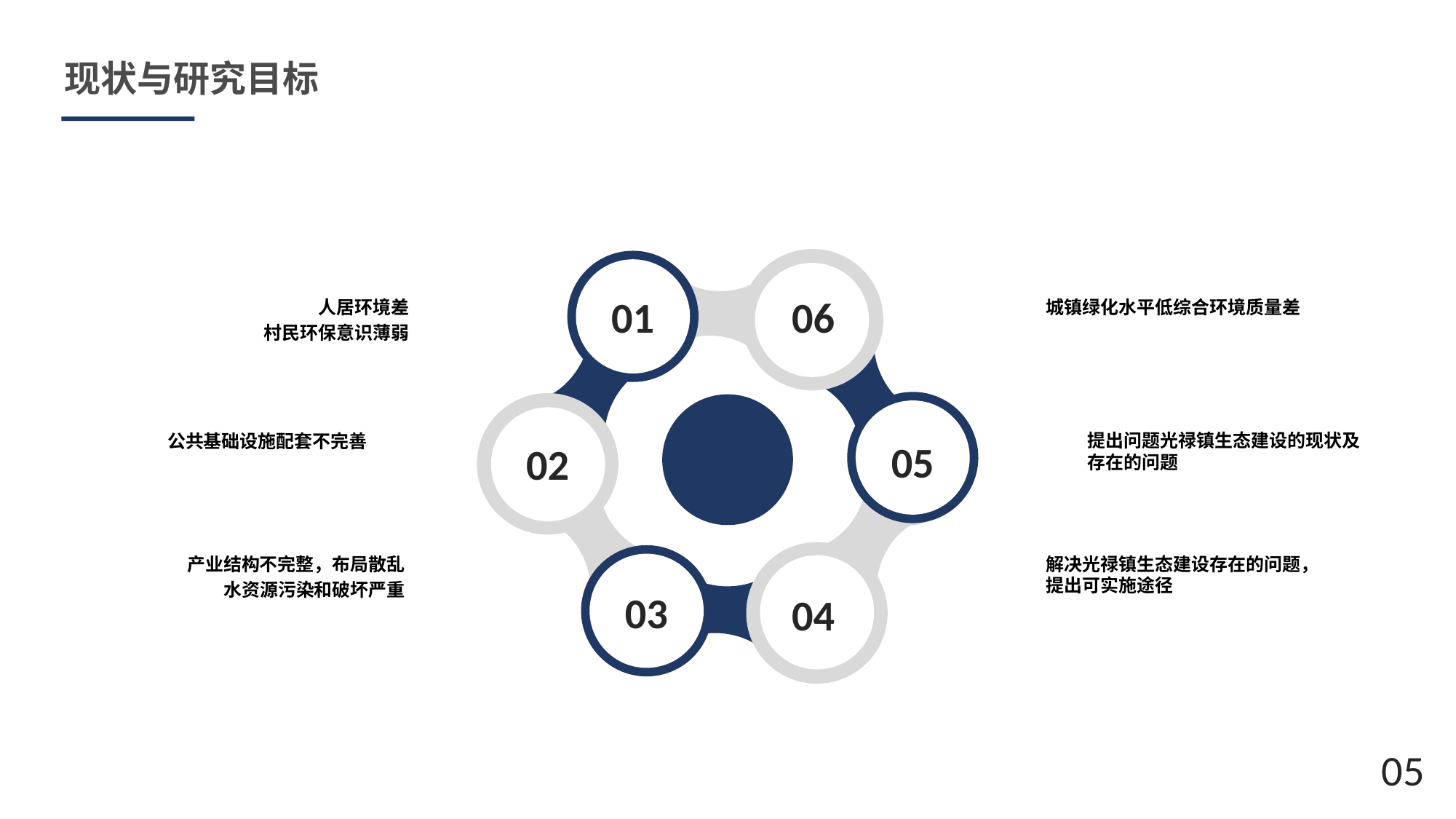

现状与研究目标

06
01
人居环境差
村民环保意识薄弱

城镇绿化水平低综合环境质量差

提出问题光禄镇生态建设的现状及存在的问题
公共基础设施配套不完善
05
02
产业结构不完整，布局散乱
水资源污染和破坏严重

解决光禄镇生态建设存在的问题，提出可实施途径
03
04
05